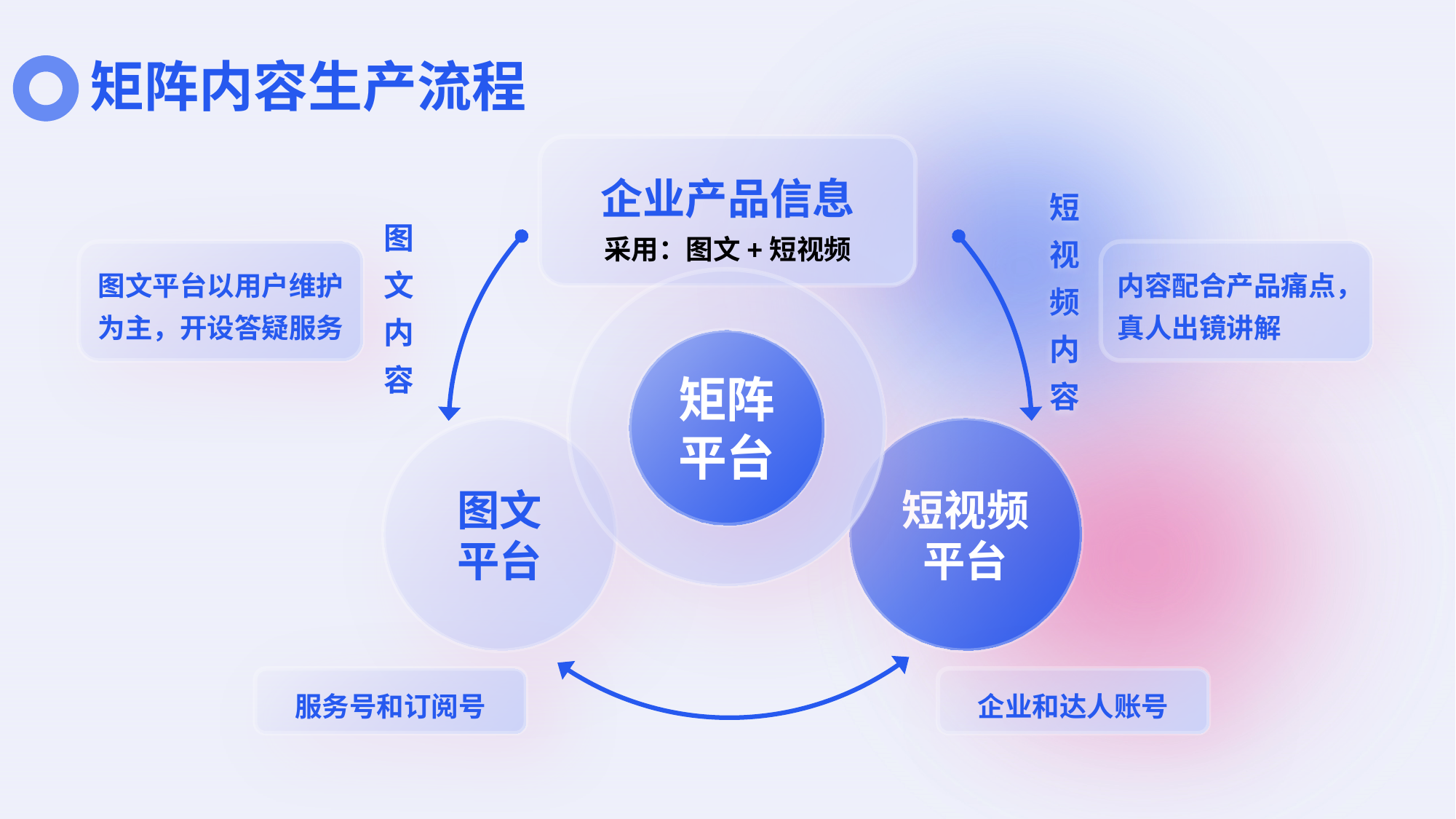

# 矩阵内容生产流程

企业产品信息
采用：图文+短视频
短视频内容
图文内容
图文平台以用户维护为主，开设答疑服务
内容配合产品痛点，真人出镜讲解

矩阵
平台
图文
平台
短视频
平台
服务号和订阅号
企业和达人账号